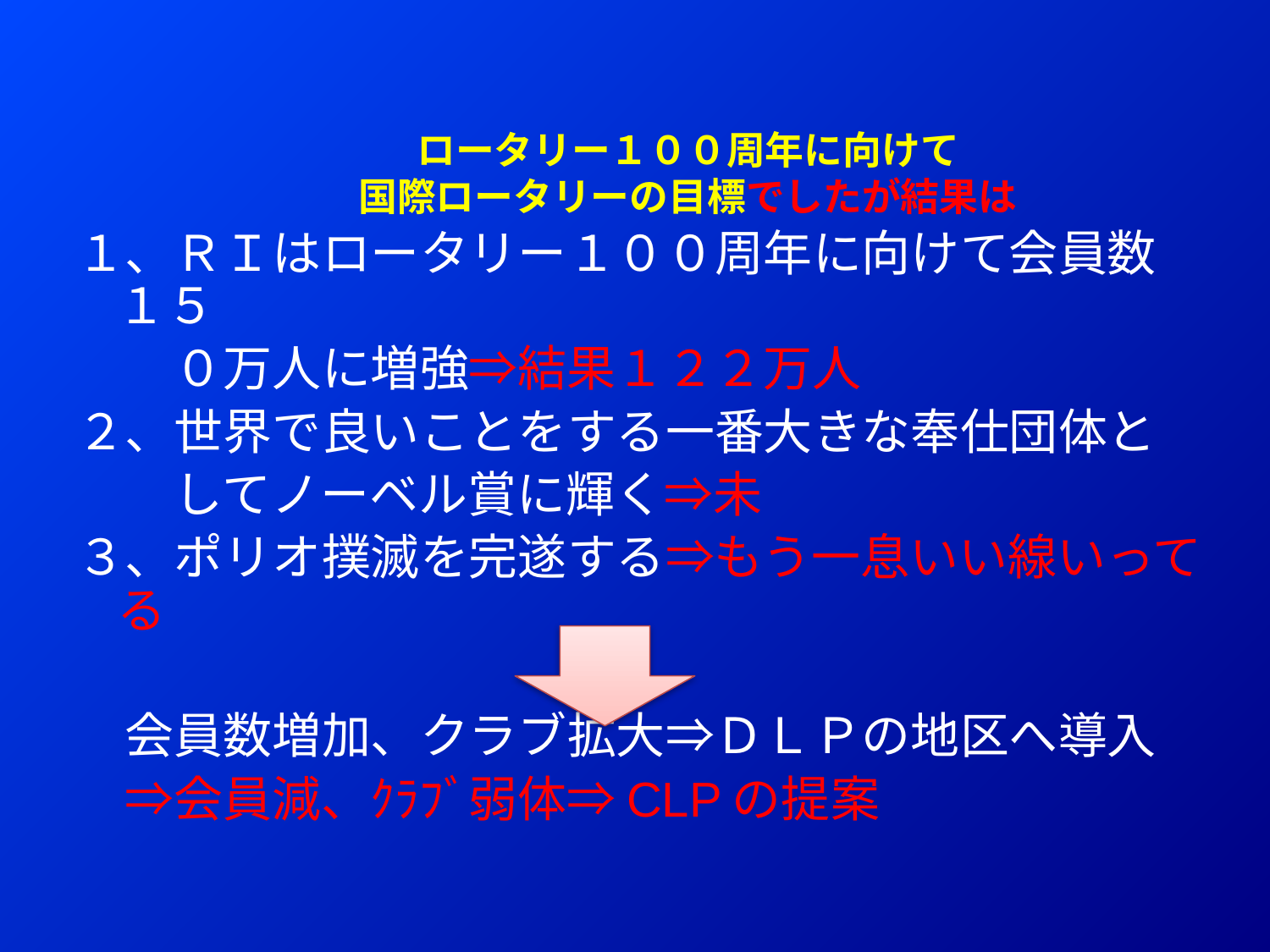

ロータリー１００周年に向けて
国際ロータリーの目標でしたが結果は
１、ＲＩはロータリー１００周年に向けて会員数１５
　　０万人に増強⇒結果１２２万人
２、世界で良いことをする一番大きな奉仕団体と
　　してノーベル賞に輝く⇒未
３、ポリオ撲滅を完遂する⇒もう一息いい線いってる

　会員数増加、クラブ拡大⇒ＤＬＰの地区へ導入
　⇒会員減、ｸﾗﾌﾞ弱体⇒CLPの提案